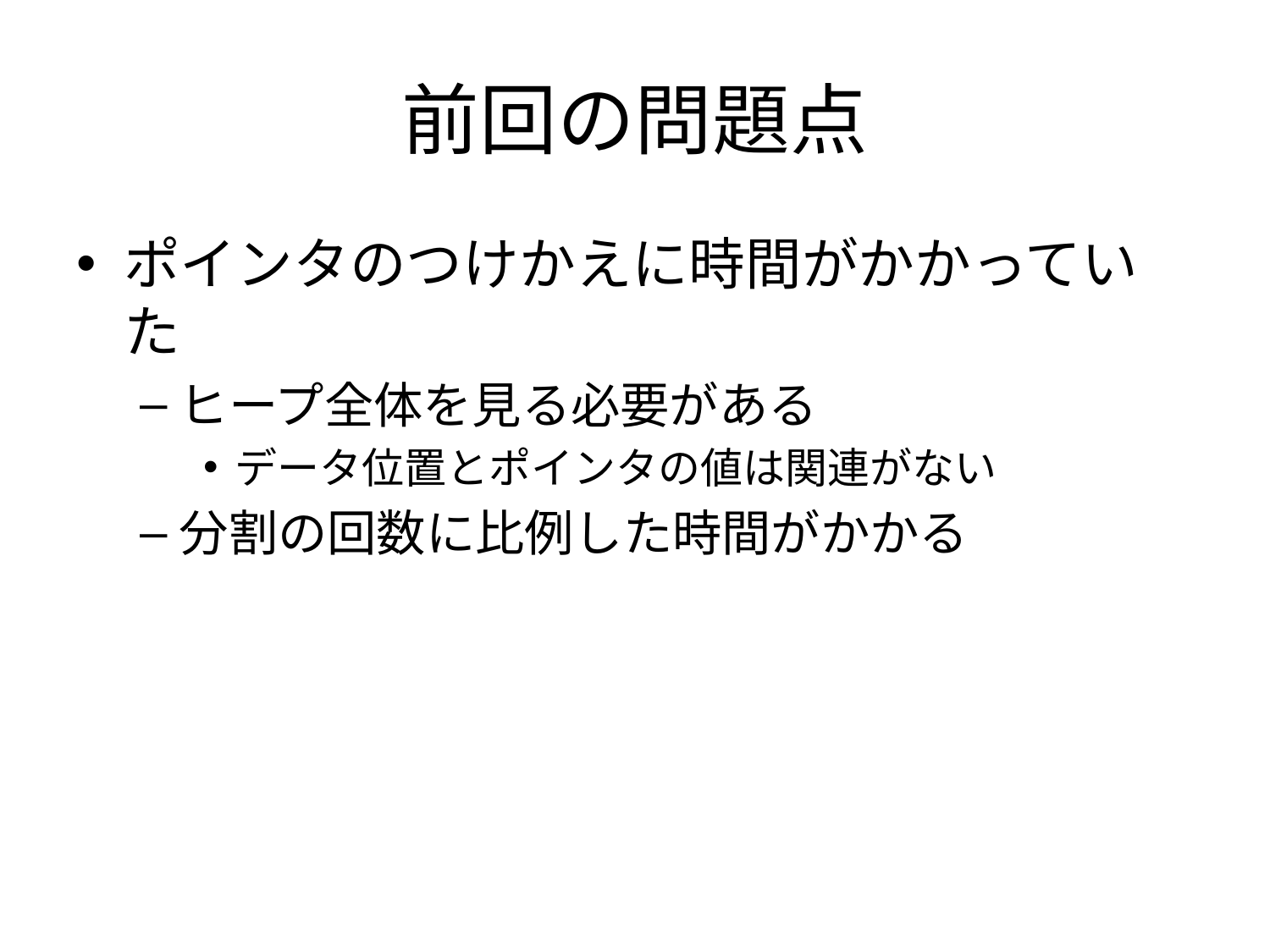

# 前回の問題点
ポインタのつけかえに時間がかかっていた
ヒープ全体を見る必要がある
データ位置とポインタの値は関連がない
分割の回数に比例した時間がかかる